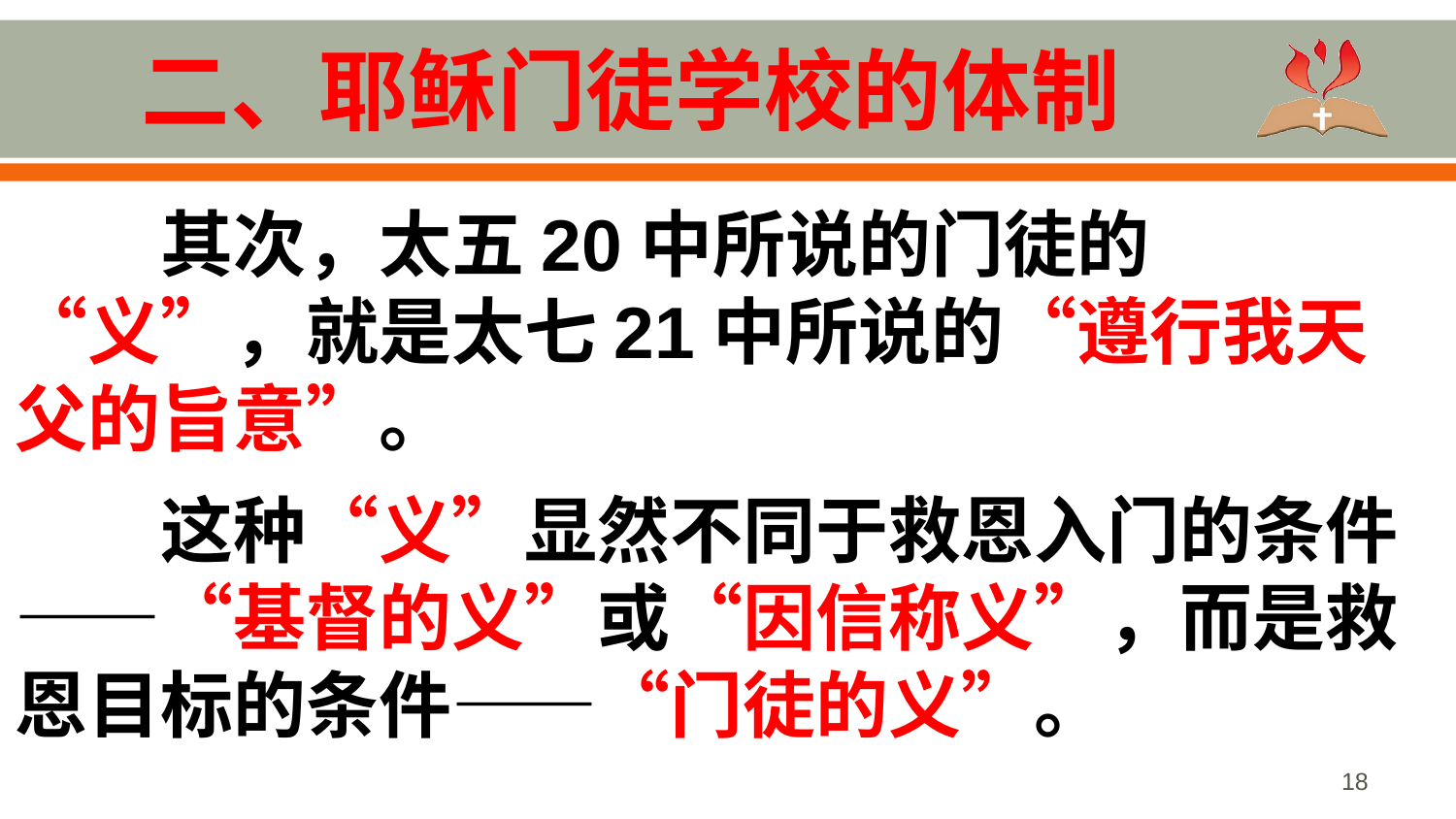

# 二、耶稣门徒学校的体制
其次，太五20中所说的门徒的“义”，就是太七21中所说的“遵行我天父的旨意”。
这种“义”显然不同于救恩入门的条件——“基督的义”或“因信称义”，而是救恩目标的条件——“门徒的义”。

18